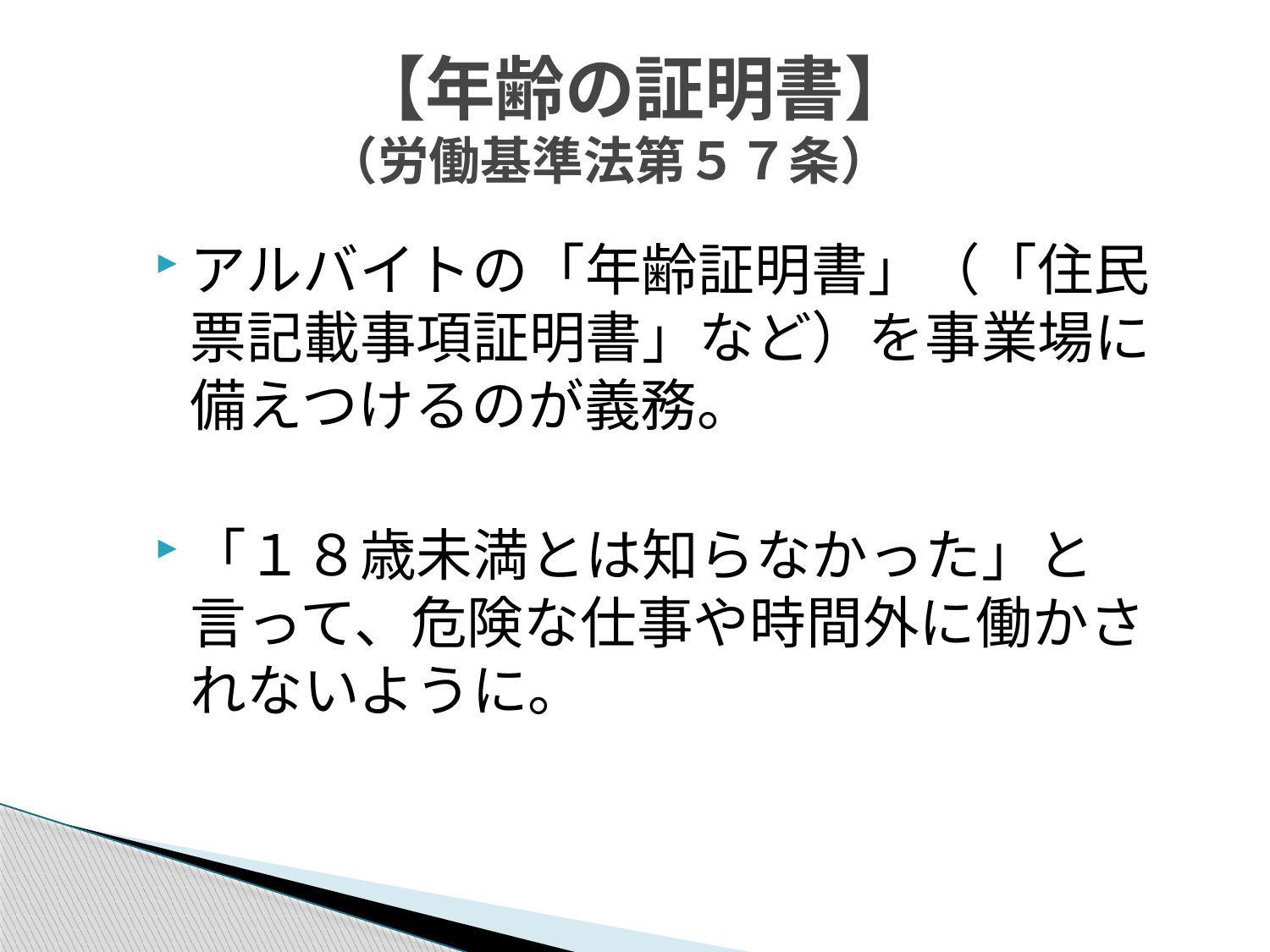

# 【年齢の証明書】 （労働基準法第５７条）
アルバイトの「年齢証明書」（「住民票記載事項証明書」など）を事業場に備えつけるのが義務。

「１８歳未満とは知らなかった」と言って、危険な仕事や時間外に働かされないように。